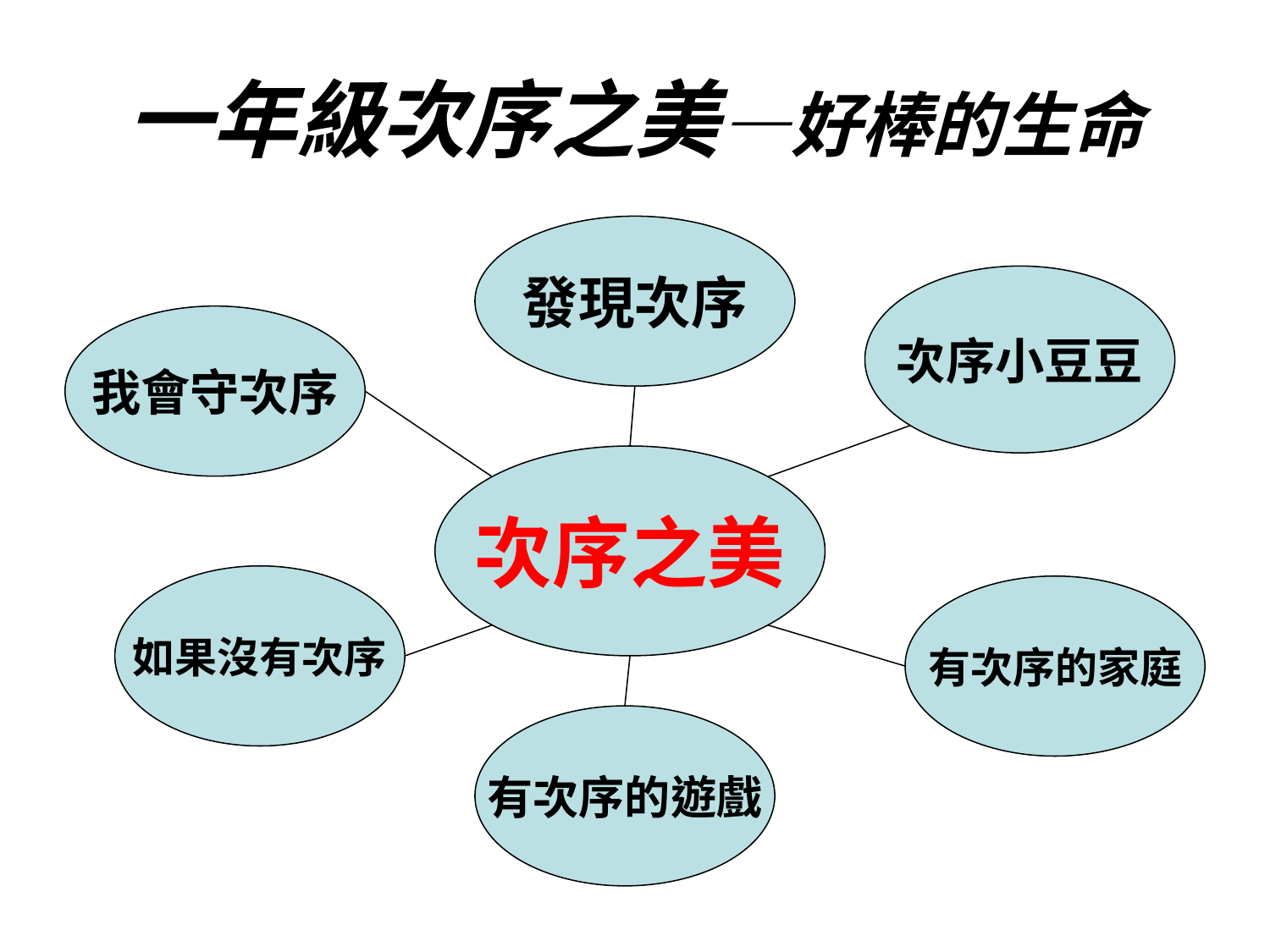

# 一年級次序之美—好棒的生命
發現次序
次序小豆豆
我會守次序
次序之美
如果沒有次序
有次序的家庭
有次序的遊戲